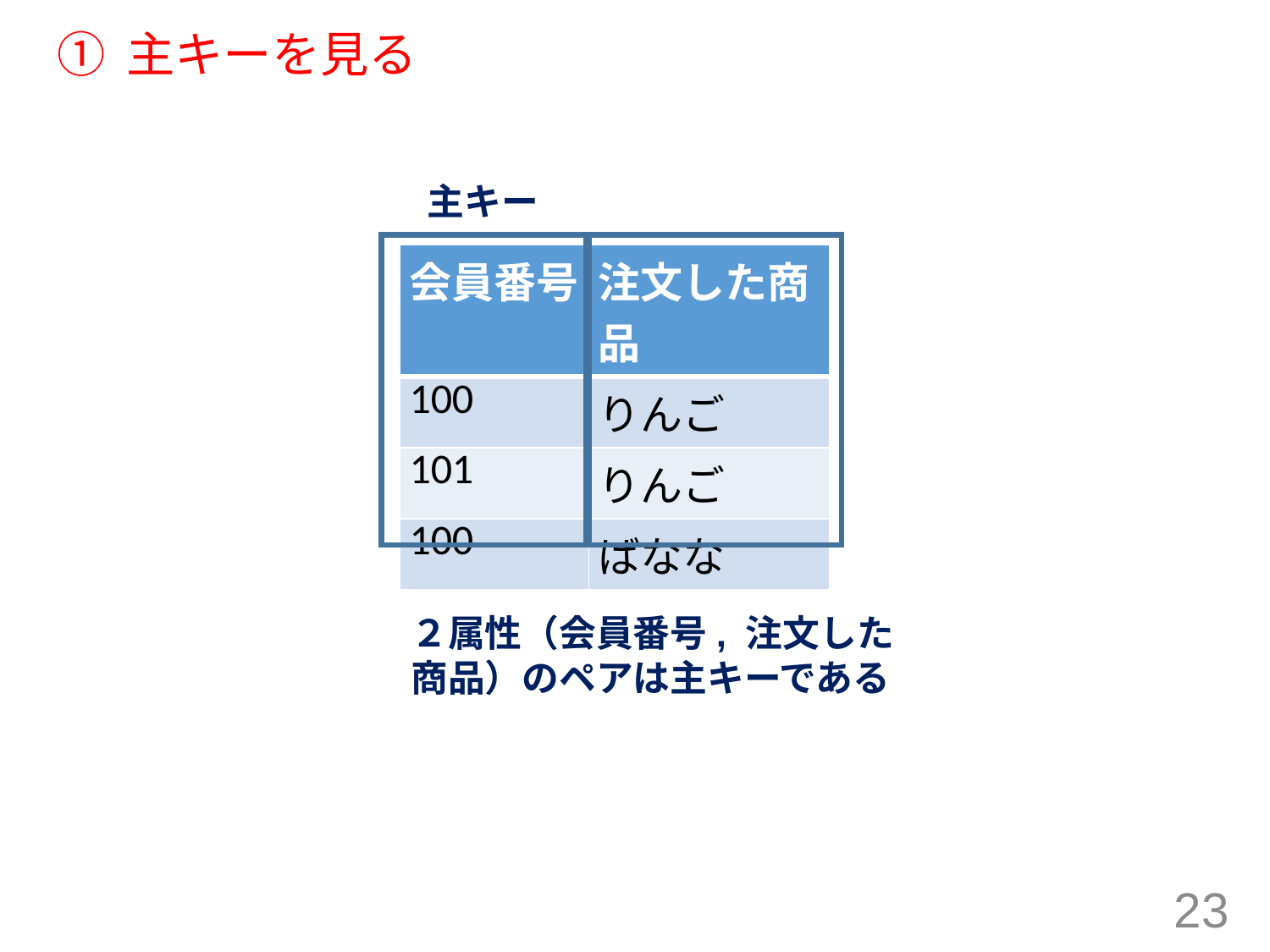

# ① 主キーを見る
主キー

| 会員番号 | 注文した商品 |
| --- | --- |
| 100 | りんご |
| 101 | りんご |
| 100 | ばなな |
２属性（会員番号, 注文した商品）のペアは主キーである
23